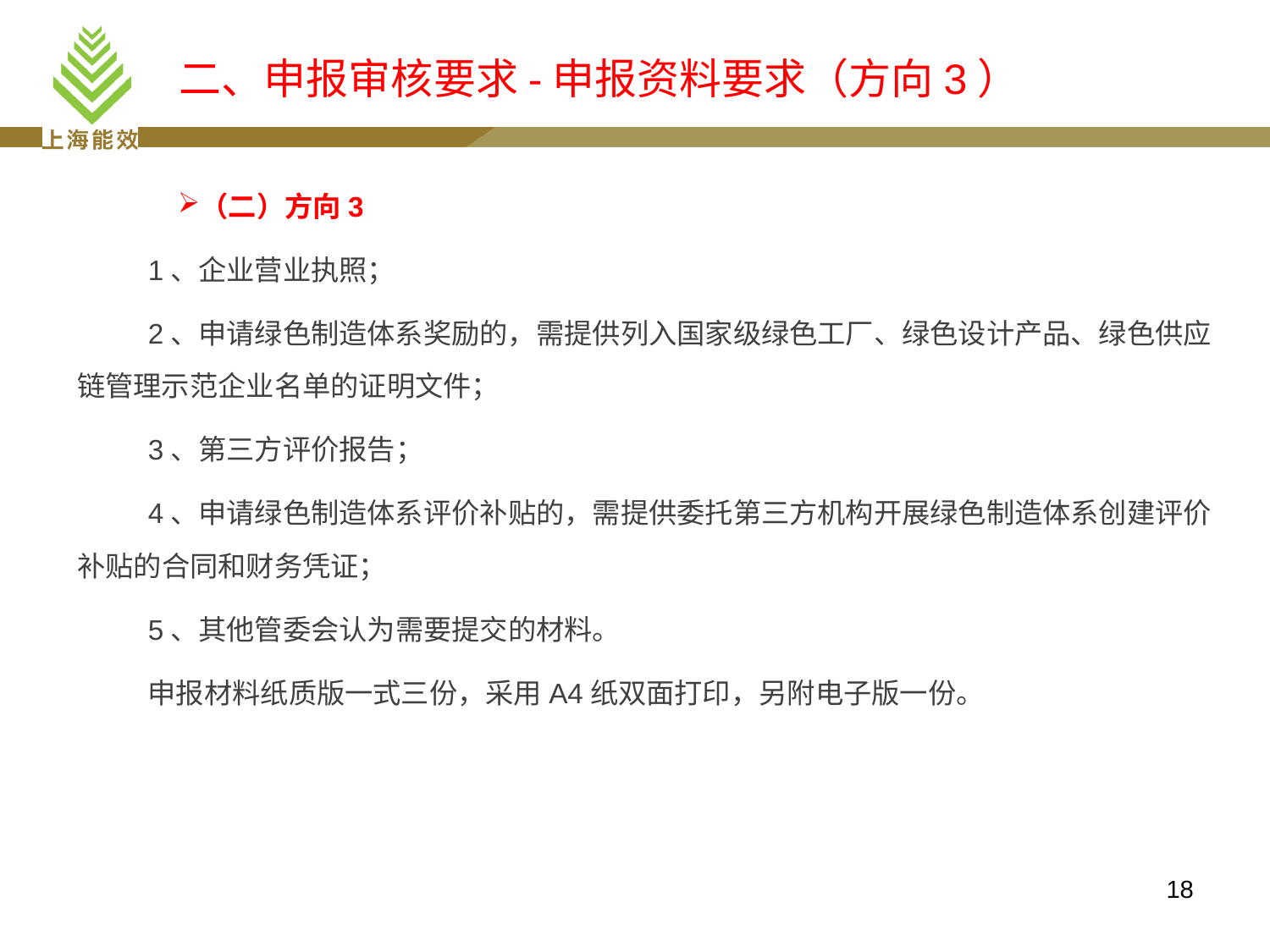

# 二、申报审核要求-申报资料要求（方向3）
（二）方向3
1、企业营业执照；
2、申请绿色制造体系奖励的，需提供列入国家级绿色工厂、绿色设计产品、绿色供应链管理示范企业名单的证明文件；
3、第三方评价报告；
4、申请绿色制造体系评价补贴的，需提供委托第三方机构开展绿色制造体系创建评价补贴的合同和财务凭证；
5、其他管委会认为需要提交的材料。
申报材料纸质版一式三份，采用A4纸双面打印，另附电子版一份。
18